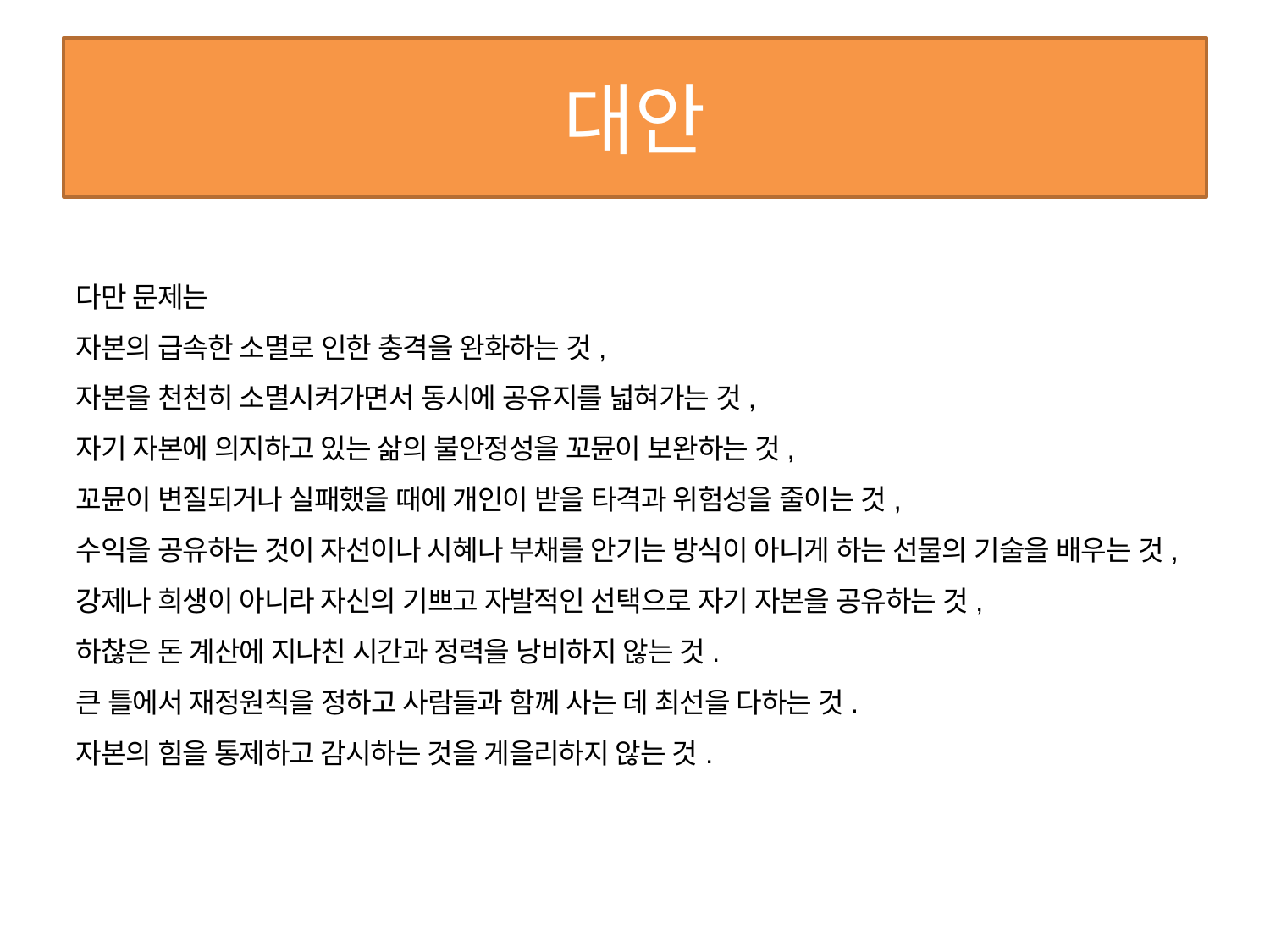

# 대안
다만 문제는
자본의 급속한 소멸로 인한 충격을 완화하는 것,
자본을 천천히 소멸시켜가면서 동시에 공유지를 넓혀가는 것,
자기 자본에 의지하고 있는 삶의 불안정성을 꼬뮨이 보완하는 것,
꼬뮨이 변질되거나 실패했을 때에 개인이 받을 타격과 위험성을 줄이는 것,
수익을 공유하는 것이 자선이나 시혜나 부채를 안기는 방식이 아니게 하는 선물의 기술을 배우는 것,
강제나 희생이 아니라 자신의 기쁘고 자발적인 선택으로 자기 자본을 공유하는 것,
하찮은 돈 계산에 지나친 시간과 정력을 낭비하지 않는 것.
큰 틀에서 재정원칙을 정하고 사람들과 함께 사는 데 최선을 다하는 것.
자본의 힘을 통제하고 감시하는 것을 게을리하지 않는 것.